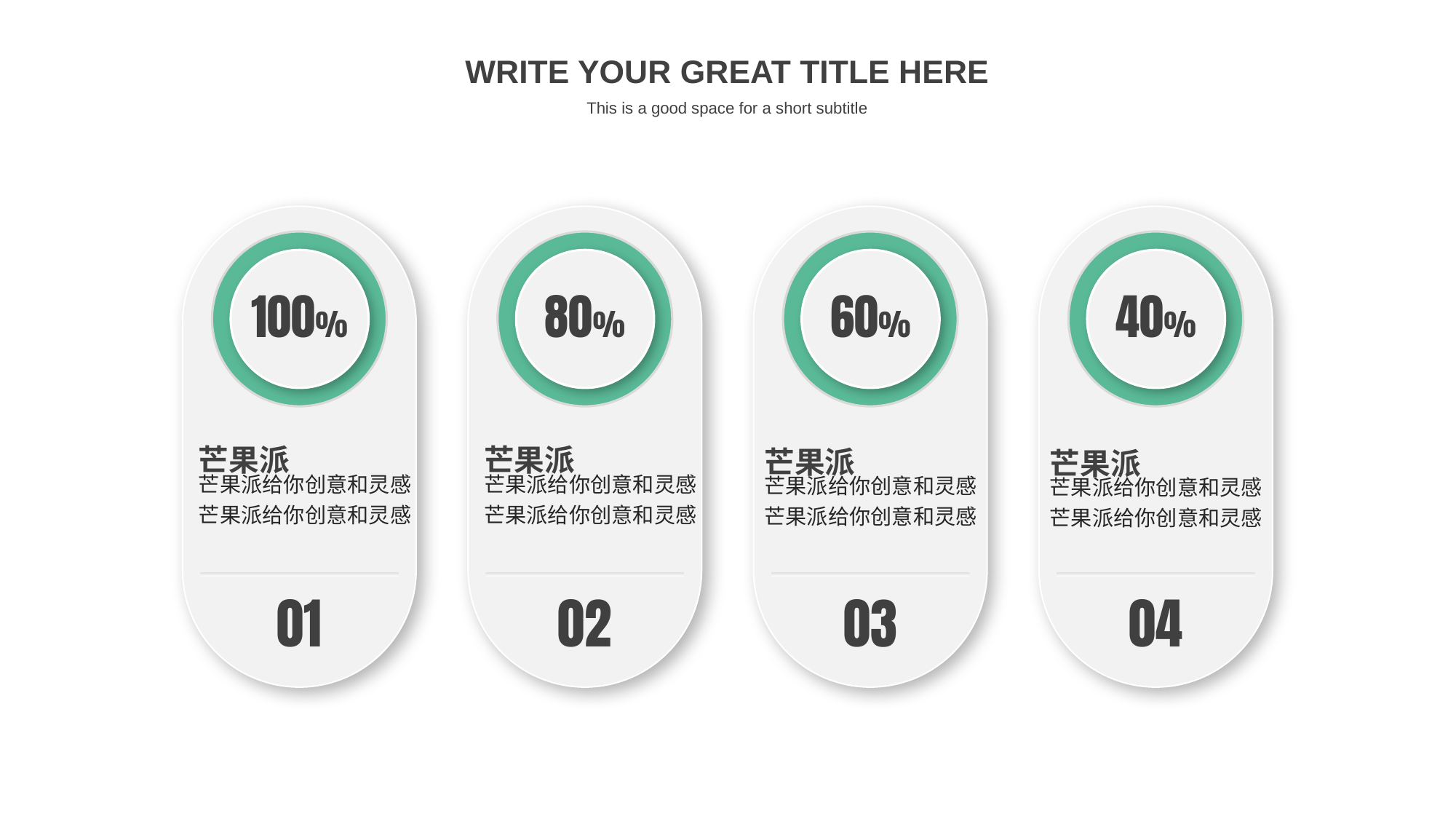

WRITE YOUR GREAT TITLE HERE
This is a good space for a short subtitle

100%
80%
60%
40%
芒果派
芒果派给你创意和灵感芒果派给你创意和灵感
芒果派
芒果派给你创意和灵感芒果派给你创意和灵感
芒果派
芒果派给你创意和灵感芒果派给你创意和灵感
芒果派
芒果派给你创意和灵感芒果派给你创意和灵感

01
02
03
04